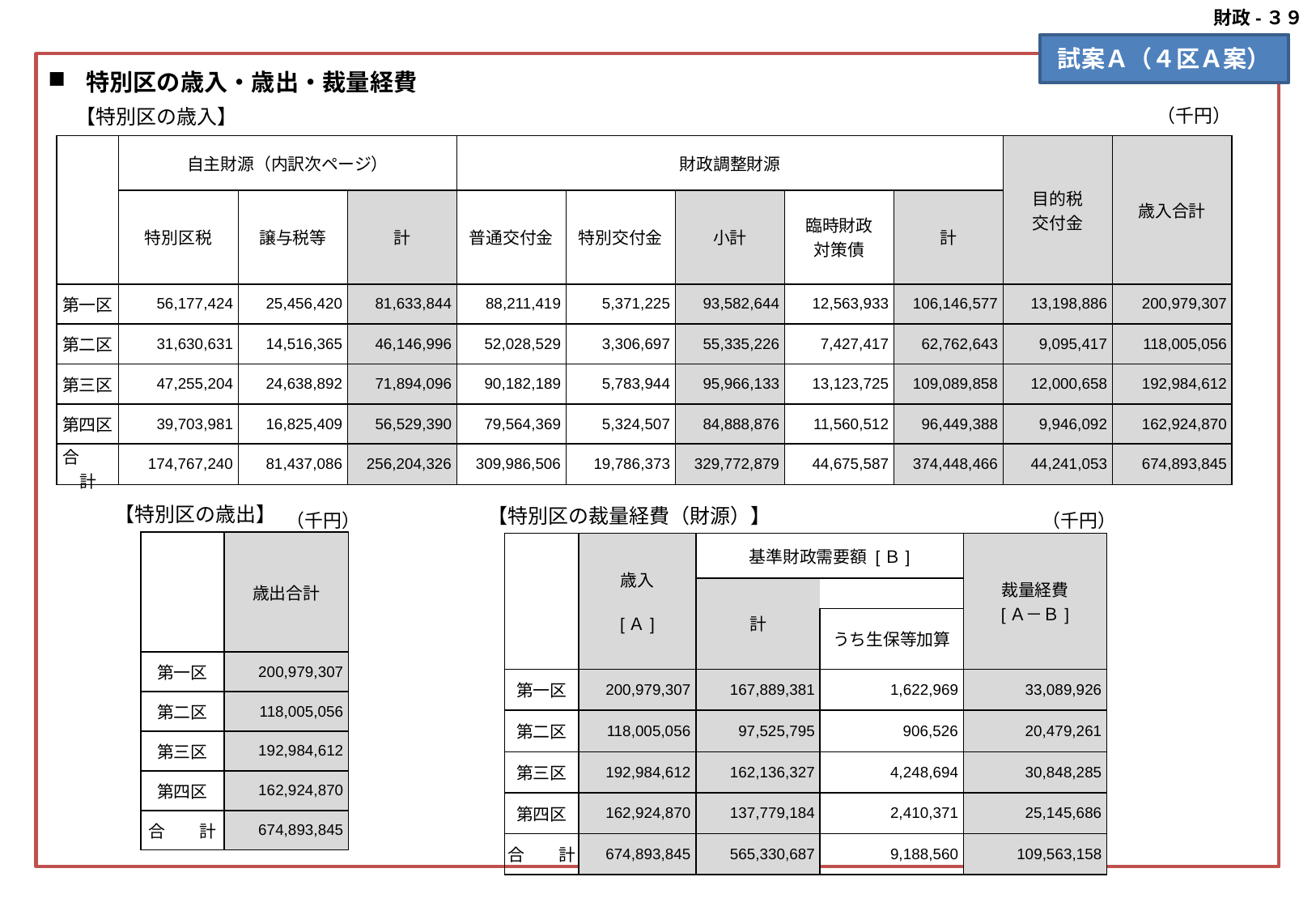

財政-３９
#
試案Ａ（４区Ａ案）

特別区の歳入・歳出・裁量経費

（千円）
【特別区の歳入】
|  | 自主財源（内訳次ページ） |  |  | 財政調整財源 |  |  |  |  | 目的税 交付金 | 歳入合計 |
| --- | --- | --- | --- | --- | --- | --- | --- | --- | --- | --- |
|  | 特別区税 | 譲与税等 | 計 | 普通交付金 | 特別交付金 | 小計 | 臨時財政 対策債 | 計 |  |  |
| 第一区 | 56,177,424 | 25,456,420 | 81,633,844 | 88,211,419 | 5,371,225 | 93,582,644 | 12,563,933 | 106,146,577 | 13,198,886 | 200,979,307 |
| 第二区 | 31,630,631 | 14,516,365 | 46,146,996 | 52,028,529 | 3,306,697 | 55,335,226 | 7,427,417 | 62,762,643 | 9,095,417 | 118,005,056 |
| 第三区 | 47,255,204 | 24,638,892 | 71,894,096 | 90,182,189 | 5,783,944 | 95,966,133 | 13,123,725 | 109,089,858 | 12,000,658 | 192,984,612 |
| 第四区 | 39,703,981 | 16,825,409 | 56,529,390 | 79,564,369 | 5,324,507 | 84,888,876 | 11,560,512 | 96,449,388 | 9,946,092 | 162,924,870 |
| 合　　計 | 174,767,240 | 81,437,086 | 256,204,326 | 309,986,506 | 19,786,373 | 329,772,879 | 44,675,587 | 374,448,466 | 44,241,053 | 674,893,845 |
【特別区の歳出】
【特別区の裁量経費（財源）】
（千円）
（千円）
|  | 歳出合計 |
| --- | --- |
| 第一区 | 200,979,307 |
| 第二区 | 118,005,056 |
| 第三区 | 192,984,612 |
| 第四区 | 162,924,870 |
| 合　　計 | 674,893,845 |
|  | 歳入 [Ａ] | 基準財政需要額 [Ｂ] |  | 裁量経費 [Ａ－Ｂ] |
| --- | --- | --- | --- | --- |
|  |  | 計 |  |  |
|  |  |  | うち生保等加算 |  |
| 第一区 | 200,979,307 | 167,889,381 | 1,622,969 | 33,089,926 |
| 第二区 | 118,005,056 | 97,525,795 | 906,526 | 20,479,261 |
| 第三区 | 192,984,612 | 162,136,327 | 4,248,694 | 30,848,285 |
| 第四区 | 162,924,870 | 137,779,184 | 2,410,371 | 25,145,686 |
| 合　　計 | 674,893,845 | 565,330,687 | 9,188,560 | 109,563,158 |